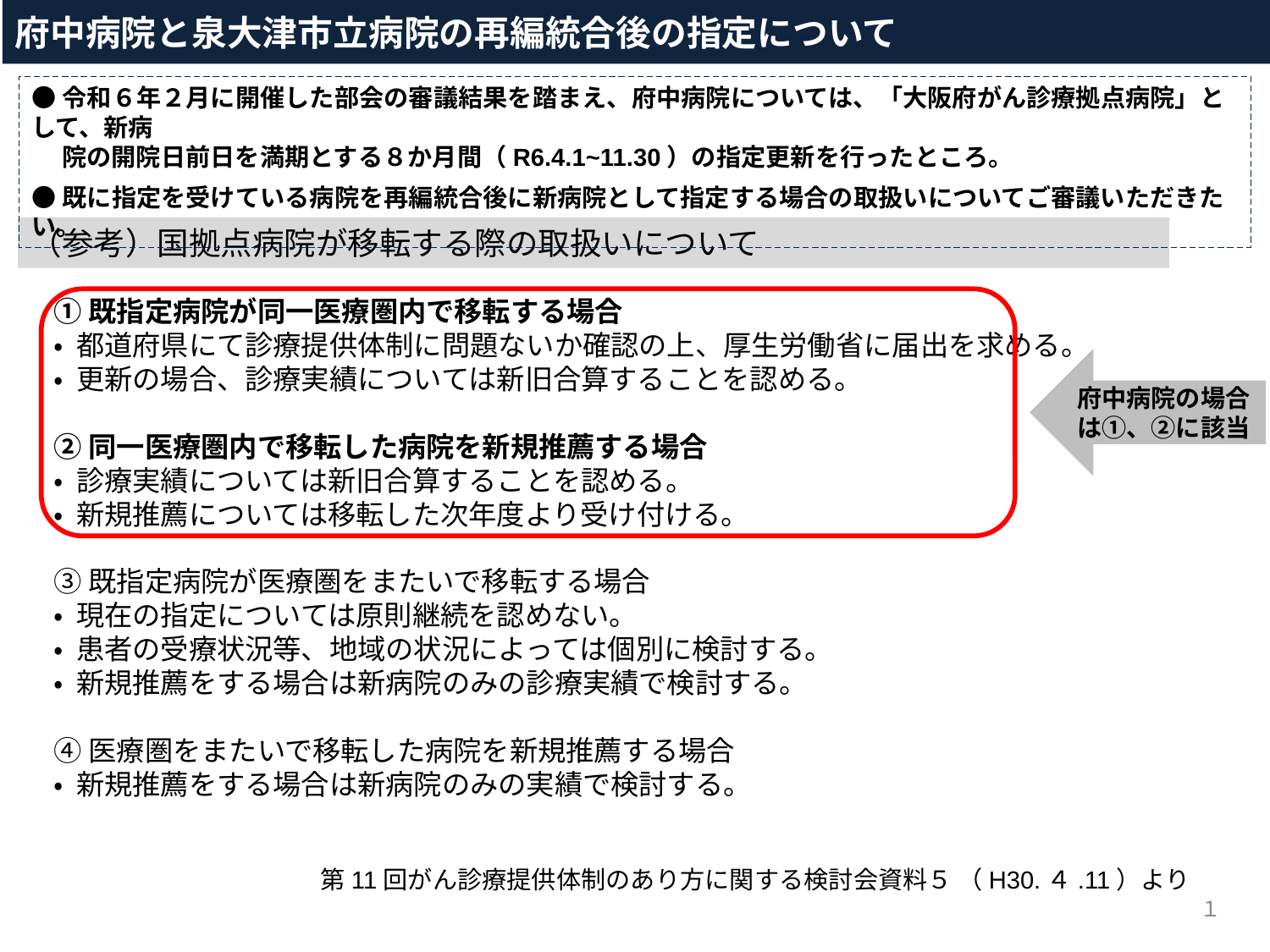

府中病院と泉大津市立病院の再編統合後の指定について
●令和６年２月に開催した部会の審議結果を踏まえ、府中病院については、「大阪府がん診療拠点病院」として、新病
　 院の開院日前日を満期とする８か月間（R6.4.1~11.30）の指定更新を行ったところ。
●既に指定を受けている病院を再編統合後に新病院として指定する場合の取扱いについてご審議いただきたい。
（参考）国拠点病院が移転する際の取扱いについて
①既指定病院が同一医療圏内で移転する場合
• 都道府県にて診療提供体制に問題ないか確認の上、厚生労働省に届出を求める。
• 更新の場合、診療実績については新旧合算することを認める。

②同一医療圏内で移転した病院を新規推薦する場合
• 診療実績については新旧合算することを認める。
• 新規推薦については移転した次年度より受け付ける。

③既指定病院が医療圏をまたいで移転する場合
• 現在の指定については原則継続を認めない。
• 患者の受療状況等、地域の状況によっては個別に検討する。
• 新規推薦をする場合は新病院のみの診療実績で検討する。

④医療圏をまたいで移転した病院を新規推薦する場合
• 新規推薦をする場合は新病院のみの実績で検討する。

第11回がん診療提供体制のあり方に関する検討会資料５ （H30.４.11）より

府中病院の場合は①、②に該当
１